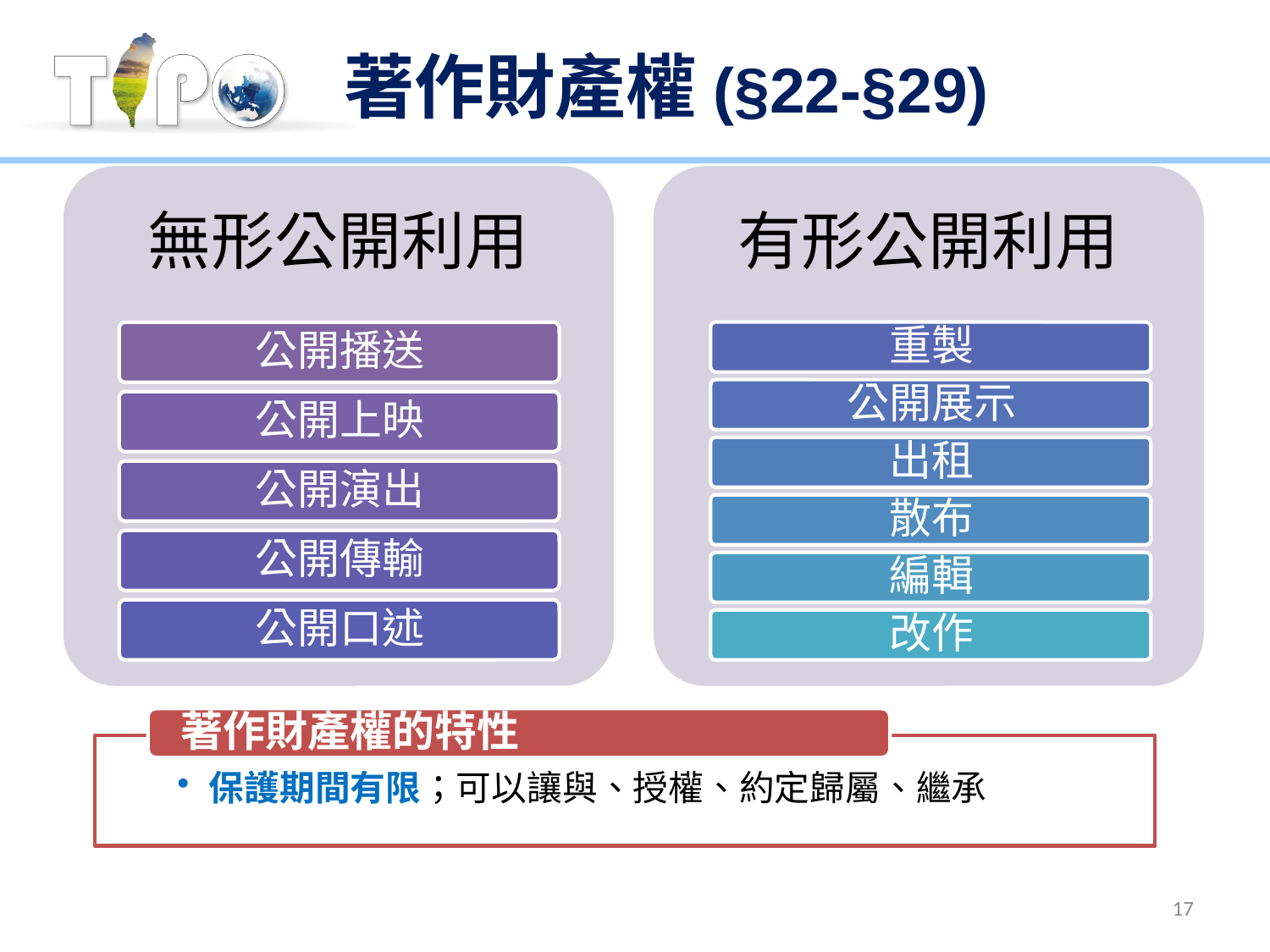

# 著作財產權(§22-§29)
無形公開利用
公開播送
公開上映
公開演出
公開傳輸
公開口述
有形公開利用
重製
公開展示
出租
散布
編輯
改作
保護期間有限；可以讓與、授權、約定歸屬、繼承
著作財產權的特性
17